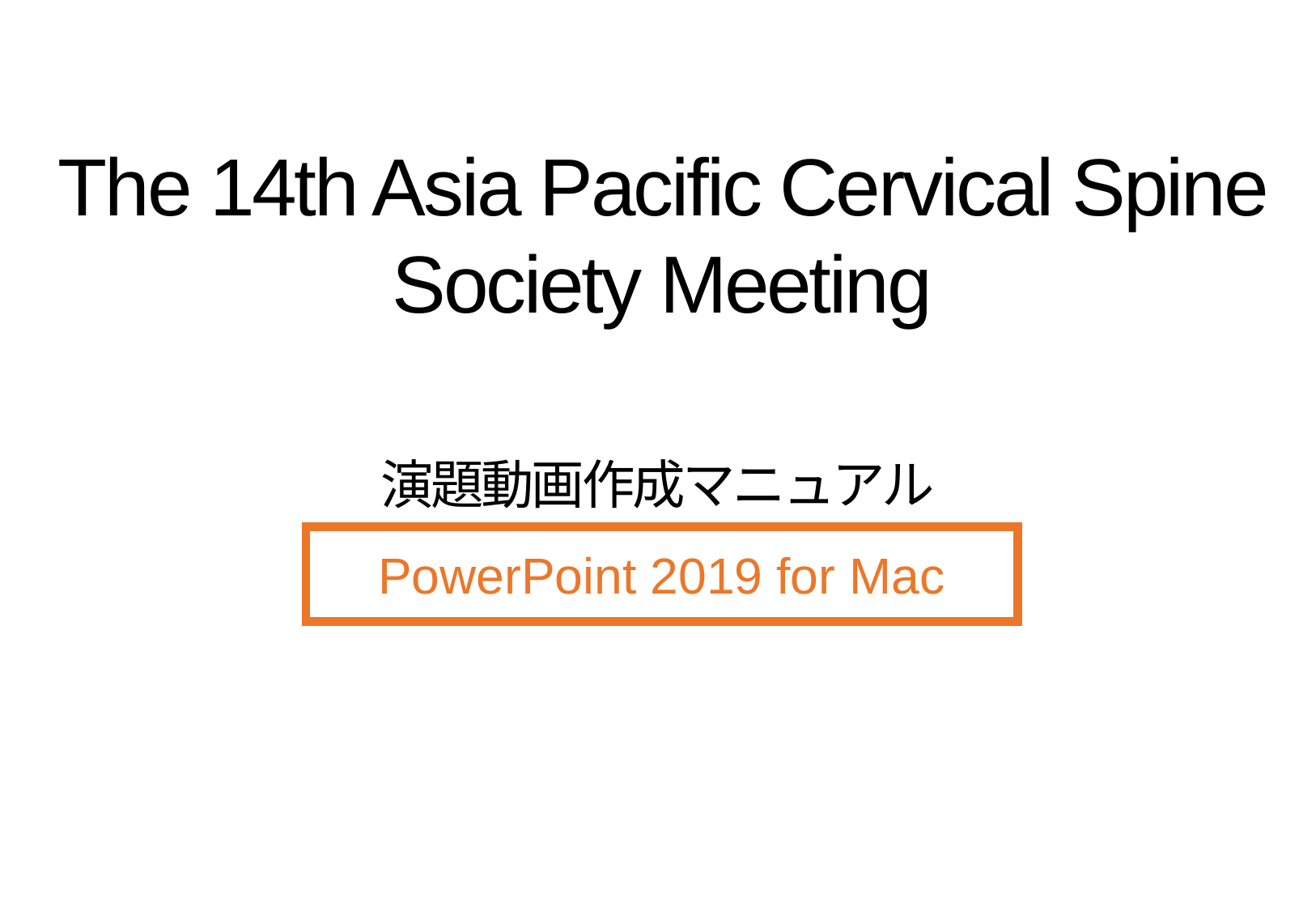

The 14th Asia Pacific Cervical Spine Society Meeting
演題動画作成マニュアル

PowerPoint 2019 for Mac